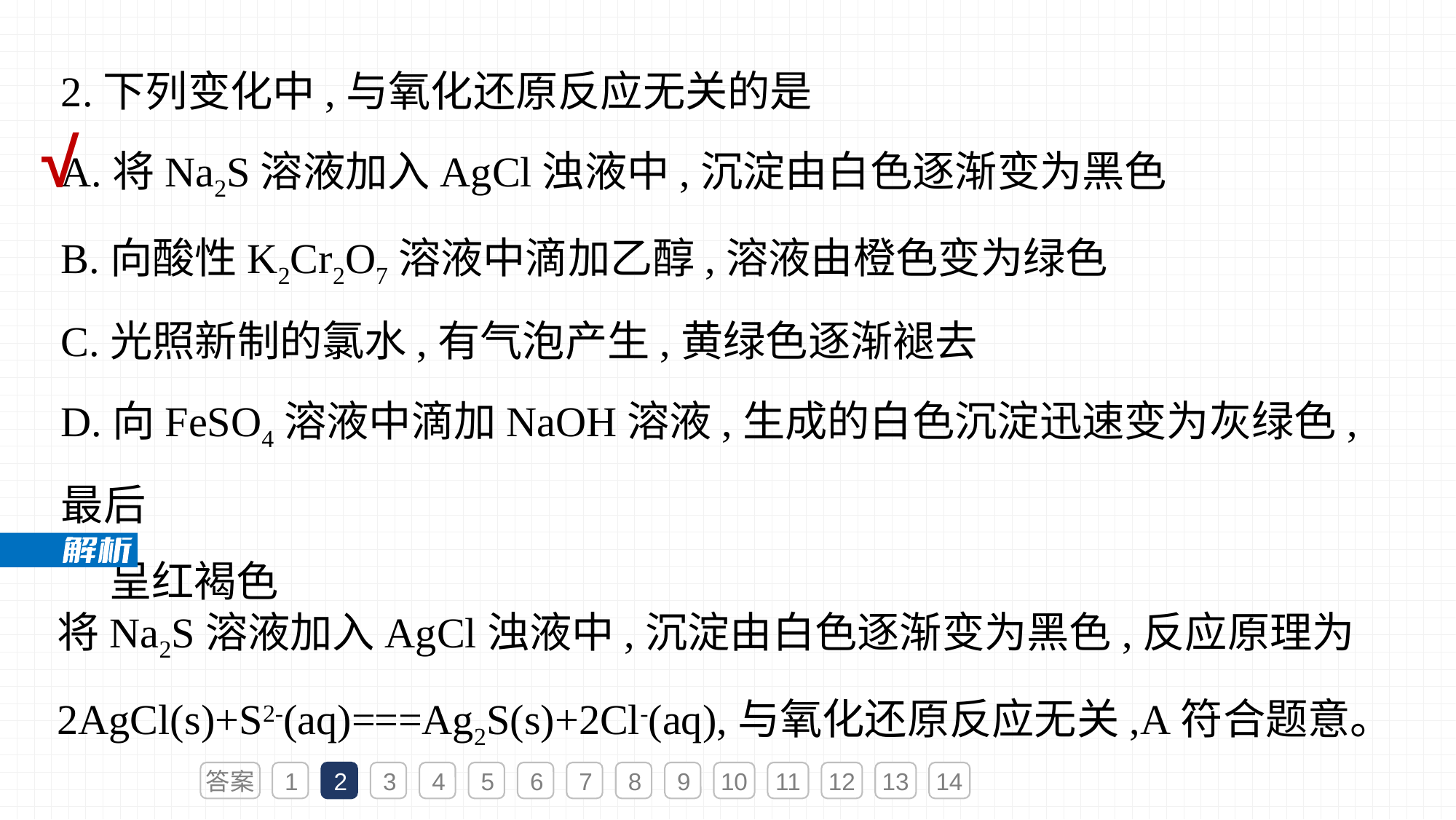

2.下列变化中,与氧化还原反应无关的是
A.将Na2S溶液加入AgCl浊液中,沉淀由白色逐渐变为黑色
B.向酸性K2Cr2O7溶液中滴加乙醇,溶液由橙色变为绿色
C.光照新制的氯水,有气泡产生,黄绿色逐渐褪去
D.向FeSO4溶液中滴加NaOH溶液,生成的白色沉淀迅速变为灰绿色,最后
    呈红褐色
√

将Na2S溶液加入AgCl浊液中,沉淀由白色逐渐变为黑色,反应原理为2AgCl(s)+S2-(aq)===Ag2S(s)+2Cl-(aq),与氧化还原反应无关,A符合题意。
答案
1
2
3
4
5
6
7
8
9
10
11
12
13
14